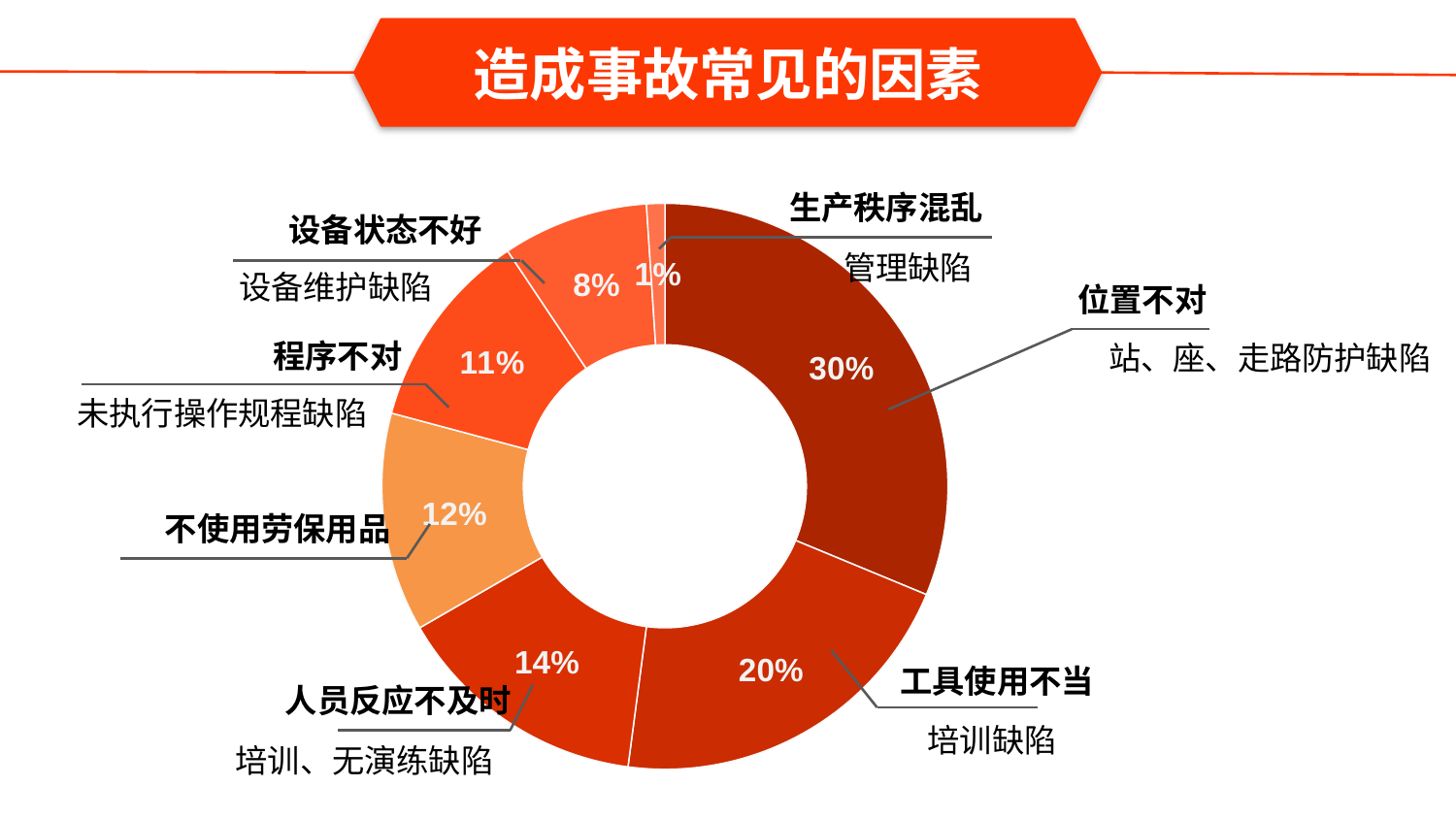

造成事故常见的因素
生产秩序混乱

### Chart

| Category | 销售额 |
|---|---|
| 位置不对 | 0.3 |
| 工具使用不当 | 0.2 |
| 第三季度 | 0.14 |
| 第四季度 | 0.12 |
设备状态不好
管理缺陷
设备维护缺陷
位置不对
程序不对
站、座、走路防护缺陷
未执行操作规程缺陷
不使用劳保用品
工具使用不当
人员反应不及时
培训缺陷
培训、无演练缺陷